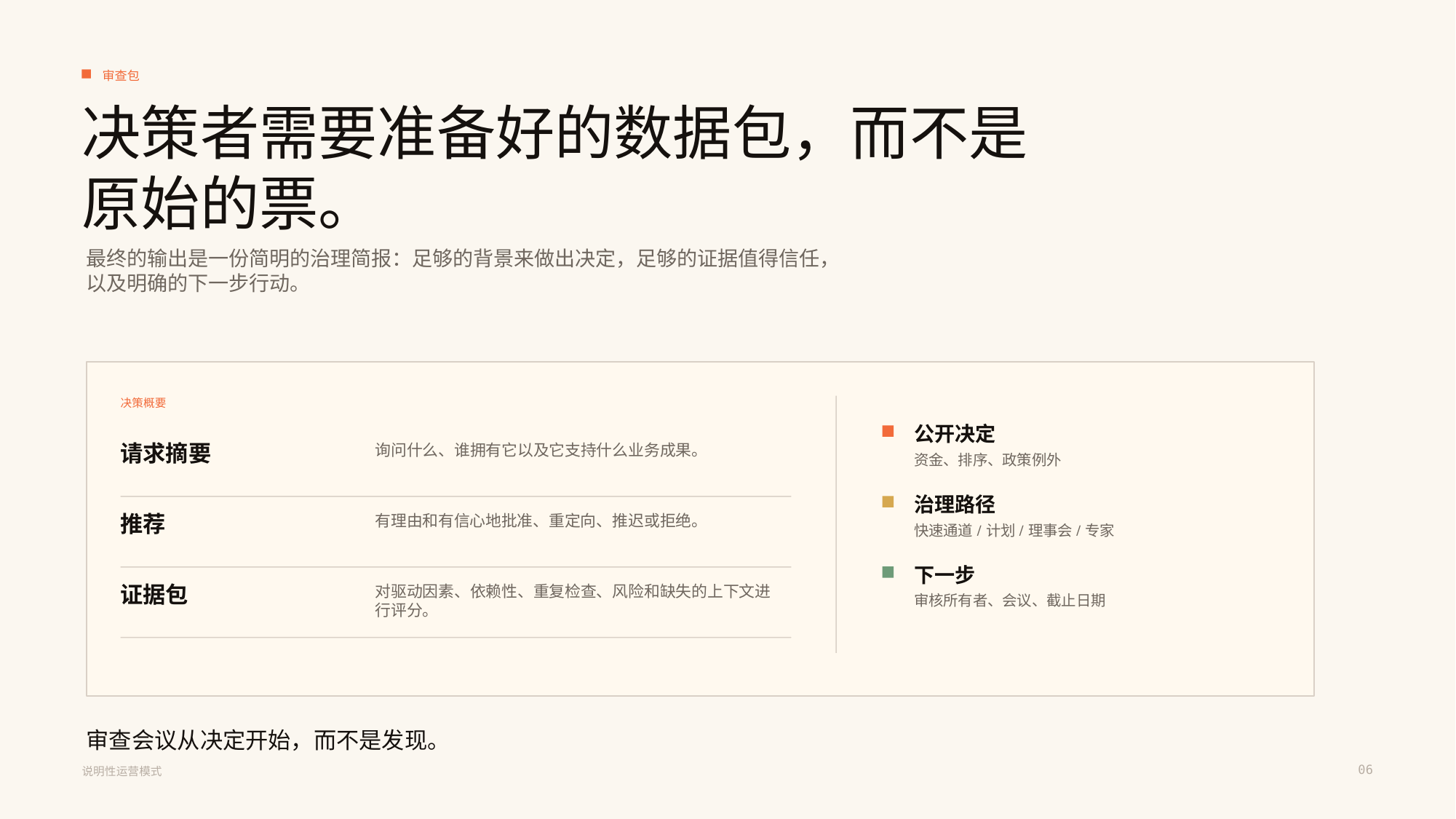

审查包

决策者需要准备好的数据包，而不是原始的票。
最终的输出是一份简明的治理简报：足够的背景来做出决定，足够的证据值得信任，以及明确的下一步行动。

决策概要

公开决定

请求摘要
询问什么、谁拥有它以及它支持什么业务成果。
资金、排序、政策例外
治理路径

推荐
有理由和有信心地批准、重定向、推迟或拒绝。
快速通道/计划/理事会/专家
下一步

证据包
对驱动因素、依赖性、重复检查、风险和缺失的上下文进行评分。
审核所有者、会议、截止日期

审查会议从决定开始，而不是发现。
06
说明性运营模式